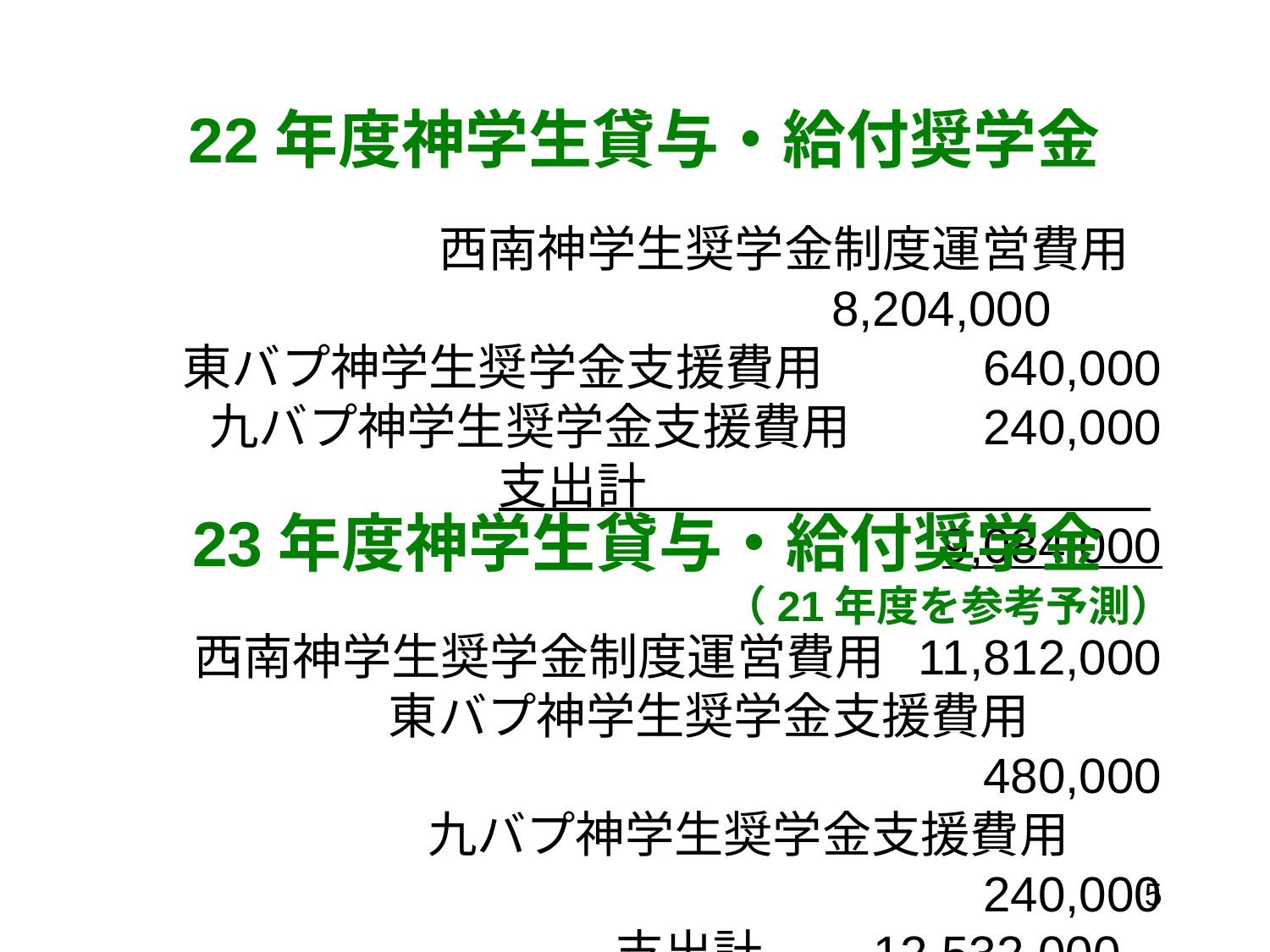

# 22年度神学生貸与・給付奨学金
西南神学生奨学金制度運営費用    8,204,000
東バプ神学生奨学金支援費用　　　640,000
九バプ神学生奨学金支援費用　　  240,000
　　　　　       支出計　　　　　　　　　 　9,084,000
   23年度神学生貸与・給付奨学金
（21年度を参考予測）
西南神学生奨学金制度運営費用  11,812,000
  　東バプ神学生奨学金支援費用  　　480,000
    九バプ神学生奨学金支援費用　     240,000
　　　　　     支出計　　12,532,000
5